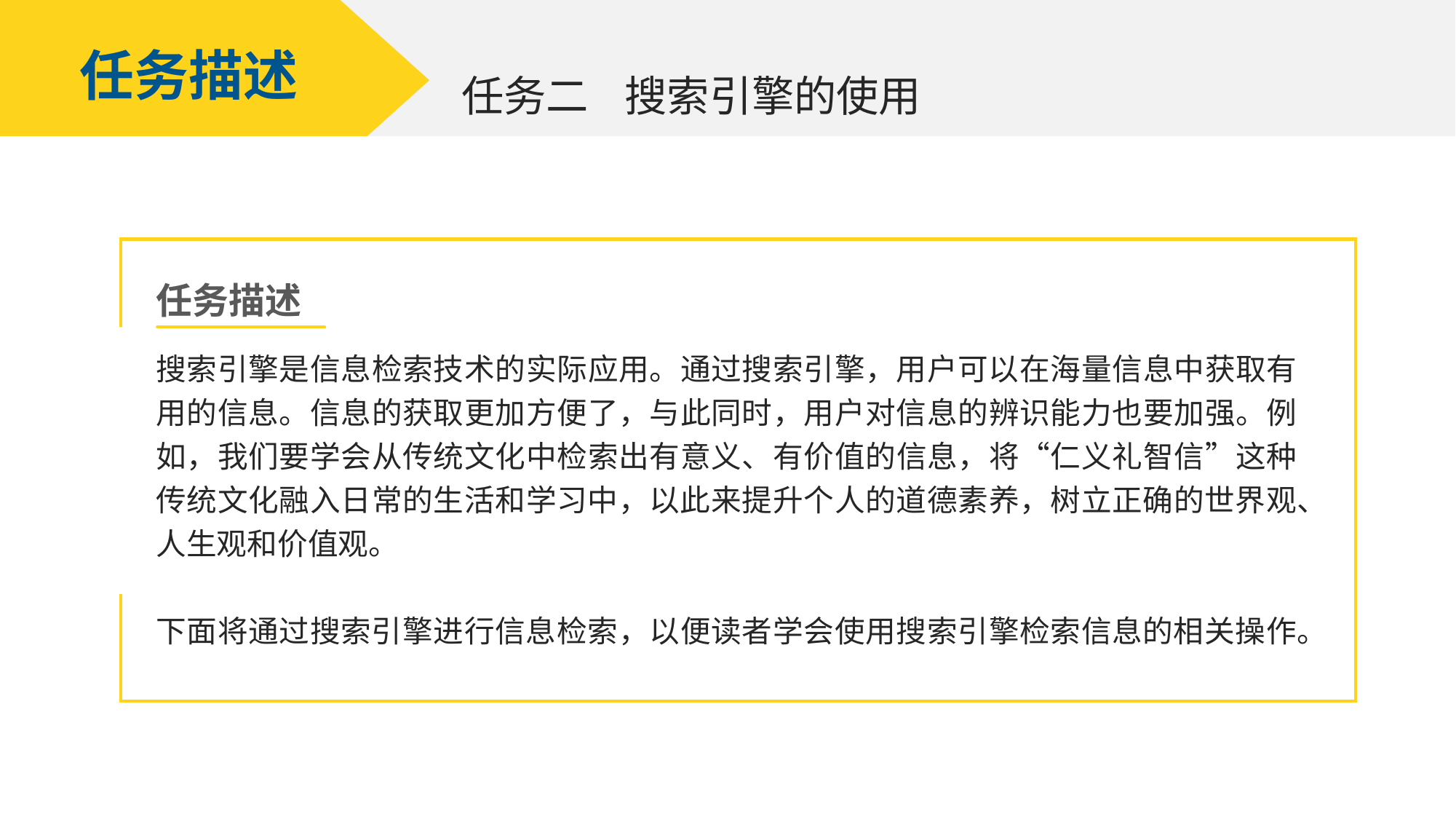

任务描述
搜索引擎的使用
任务二

任务描述

搜索引擎是信息检索技术的实际应用。通过搜索引擎，用户可以在海量信息中获取有用的信息。信息的获取更加方便了，与此同时，用户对信息的辨识能力也要加强。例如，我们要学会从传统文化中检索出有意义、有价值的信息，将“仁义礼智信”这种传统文化融入日常的生活和学习中，以此来提升个人的道德素养，树立正确的世界观、人生观和价值观。

下面将通过搜索引擎进行信息检索，以便读者学会使用搜索引擎检索信息的相关操作。